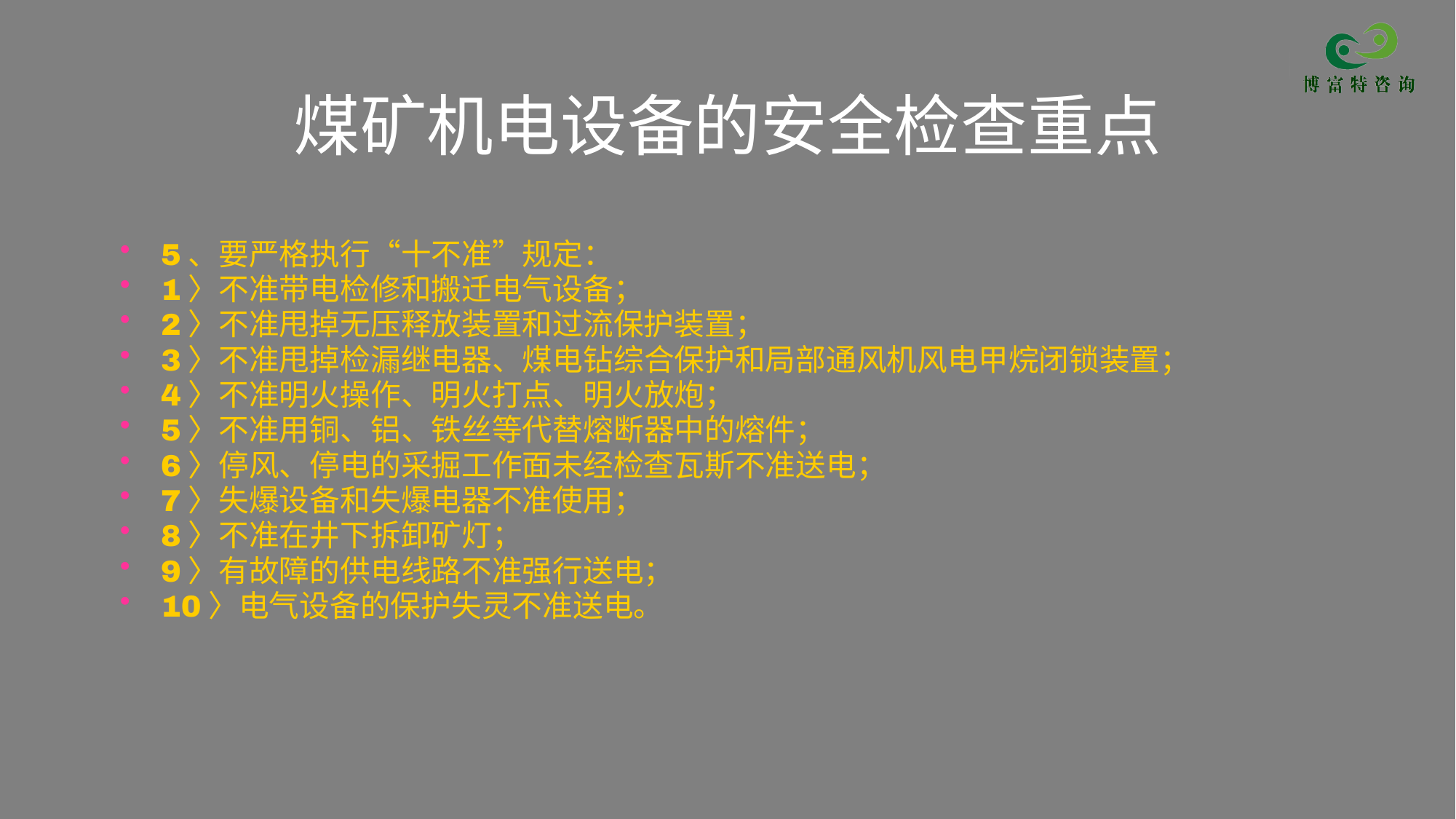

# 煤矿机电设备的安全检查重点
5、要严格执行“十不准”规定：
1〉不准带电检修和搬迁电气设备；
2〉不准甩掉无压释放装置和过流保护装置；
3〉不准甩掉检漏继电器、煤电钻综合保护和局部通风机风电甲烷闭锁装置；
4〉不准明火操作、明火打点、明火放炮；
5〉不准用铜、铝、铁丝等代替熔断器中的熔件；
6〉停风、停电的采掘工作面未经检查瓦斯不准送电；
7〉失爆设备和失爆电器不准使用；
8〉不准在井下拆卸矿灯；
9〉有故障的供电线路不准强行送电；
10〉电气设备的保护失灵不准送电。